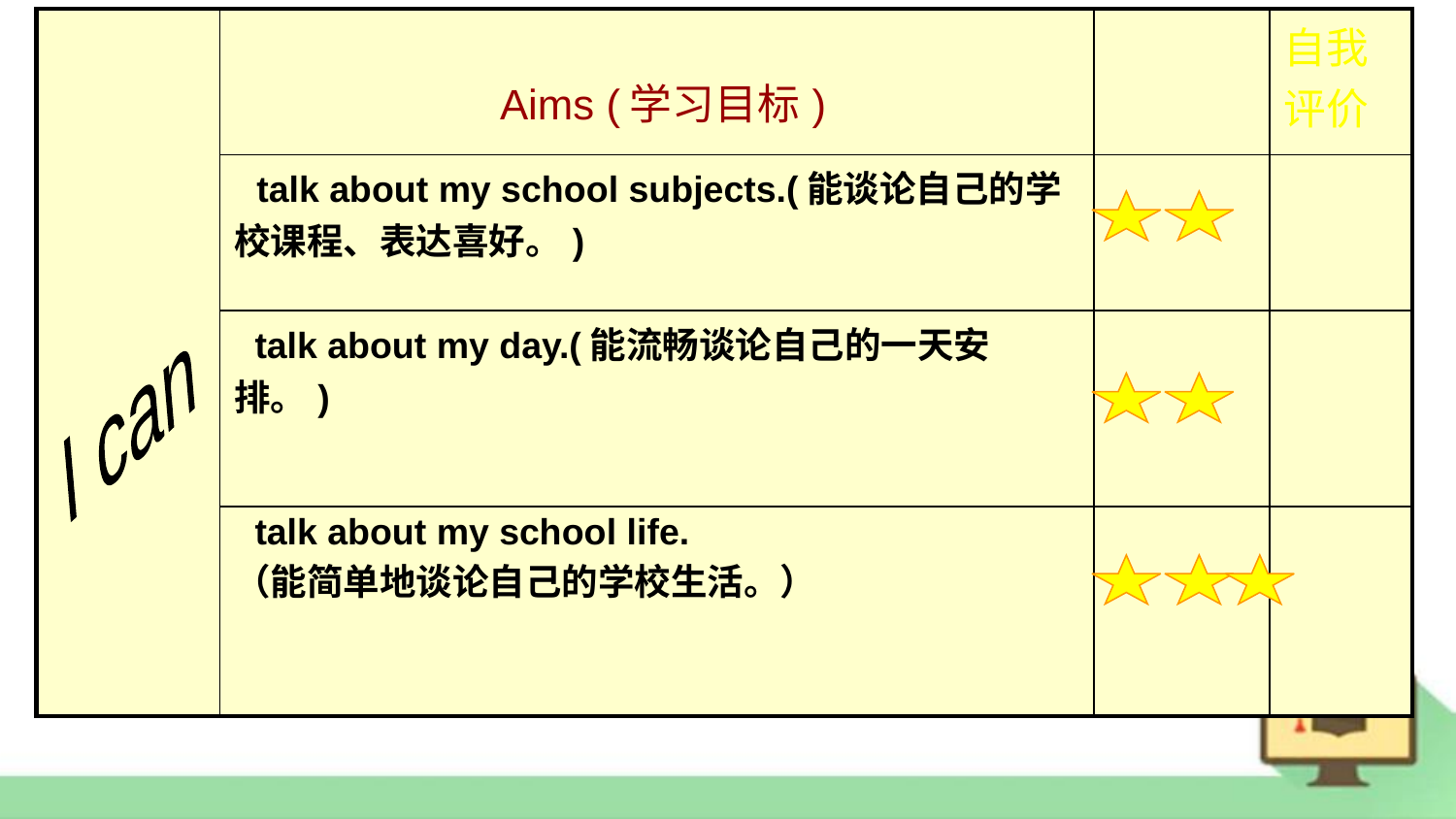

|  | Aims (学习目标) |  | 自我评价 |
| --- | --- | --- | --- |
|  | talk about my school subjects.(能谈论自己的学校课程、表达喜好。) |  |  |
|  | talk about my day.(能流畅谈论自己的一天安排。) |  |  |
|  | talk about my school life. （能简单地谈论自己的学校生活。） |  |  |

I can